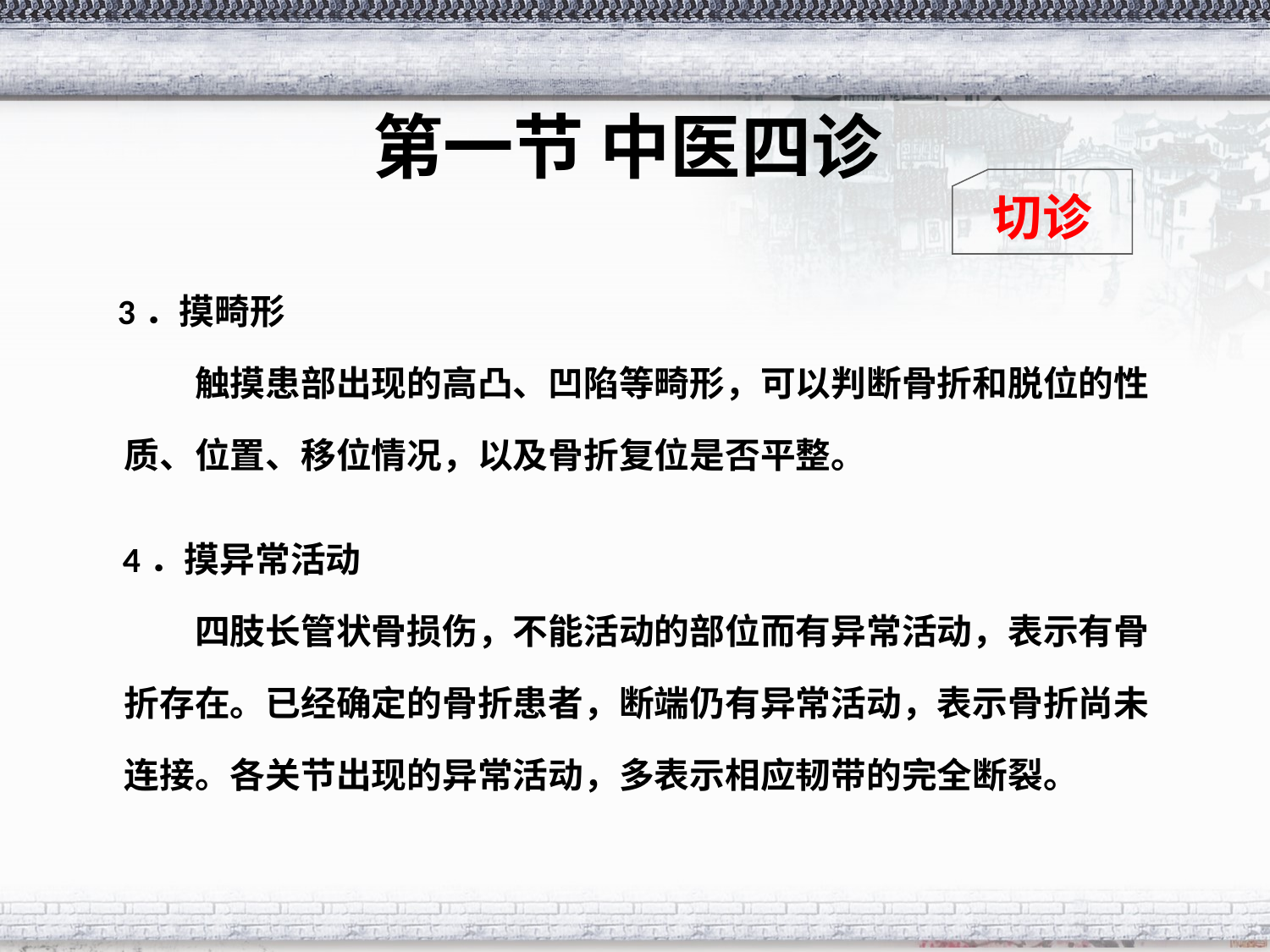

第一节 中医四诊
切诊
      3．摸畸形
　　触摸患部出现的高凸、凹陷等畸形，可以判断骨折和脱位的性质、位置、移位情况，以及骨折复位是否平整。
      4．摸异常活动
　　四肢长管状骨损伤，不能活动的部位而有异常活动，表示有骨折存在。已经确定的骨折患者，断端仍有异常活动，表示骨折尚未连接。各关节出现的异常活动，多表示相应韧带的完全断裂。